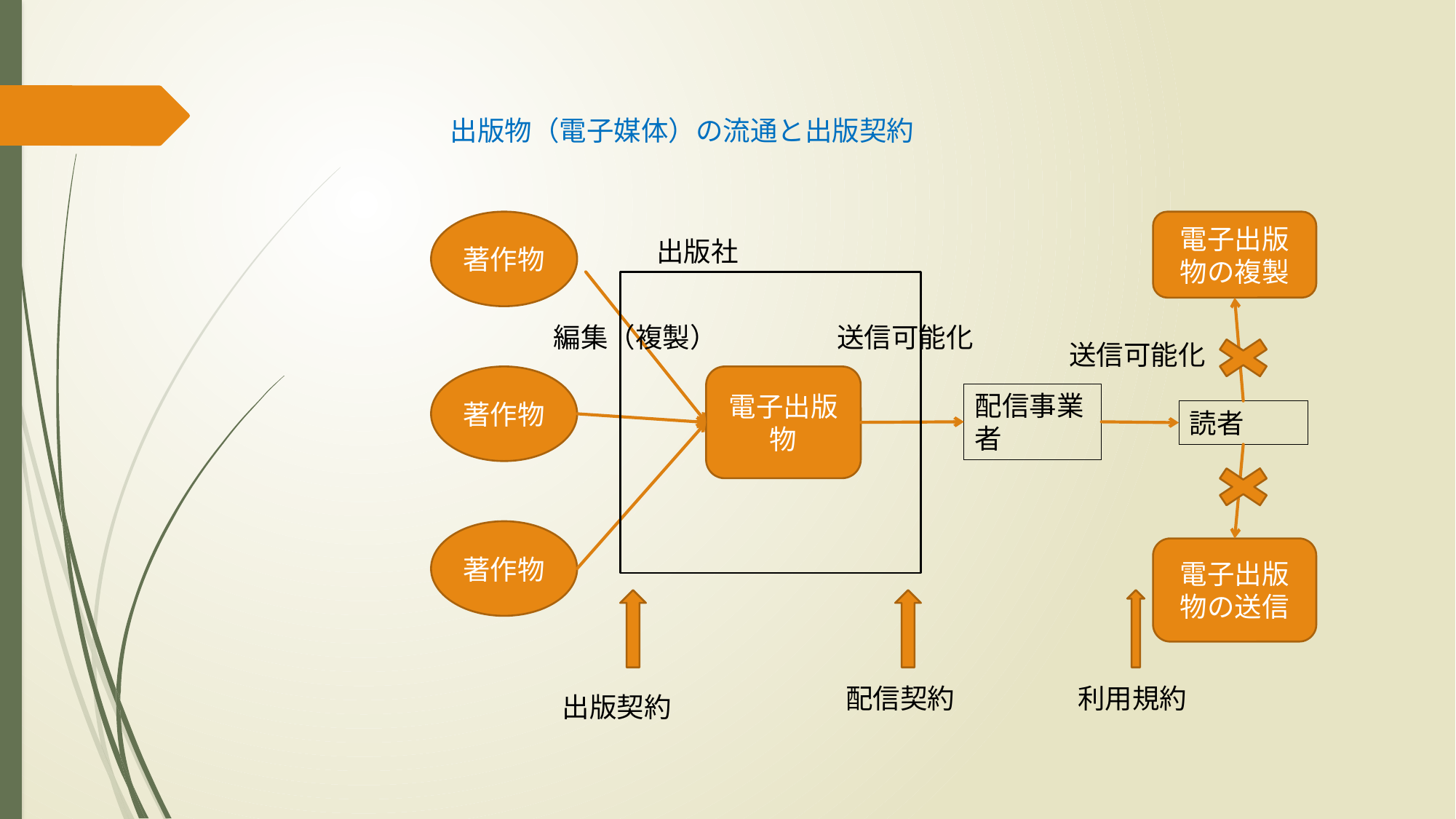

出版物（電子媒体）の流通と出版契約
著作物
電子出版物の複製
出版社

編集（複製）
送信可能化
送信可能化

著作物
電子出版物
配信事業者
読者

著作物
電子出版物の送信

配信契約
利用規約
出版契約